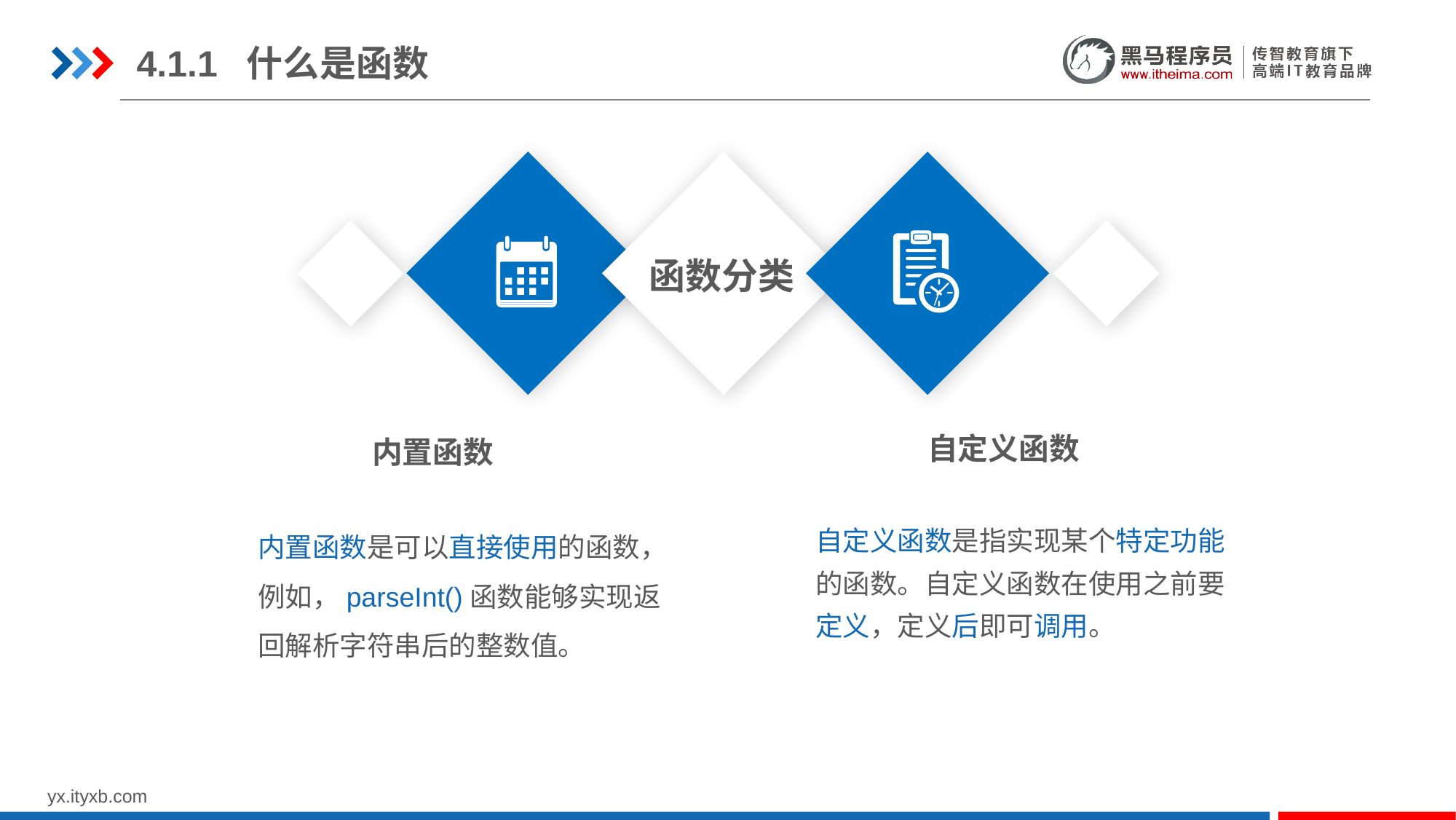

4.1.1  什么是函数

函数分类
自定义函数
自定义函数是指实现某个特定功能的函数。自定义函数在使用之前要定义，定义后即可调用。
内置函数
内置函数是可以直接使用的函数，例如，parseInt()函数能够实现返回解析字符串后的整数值。